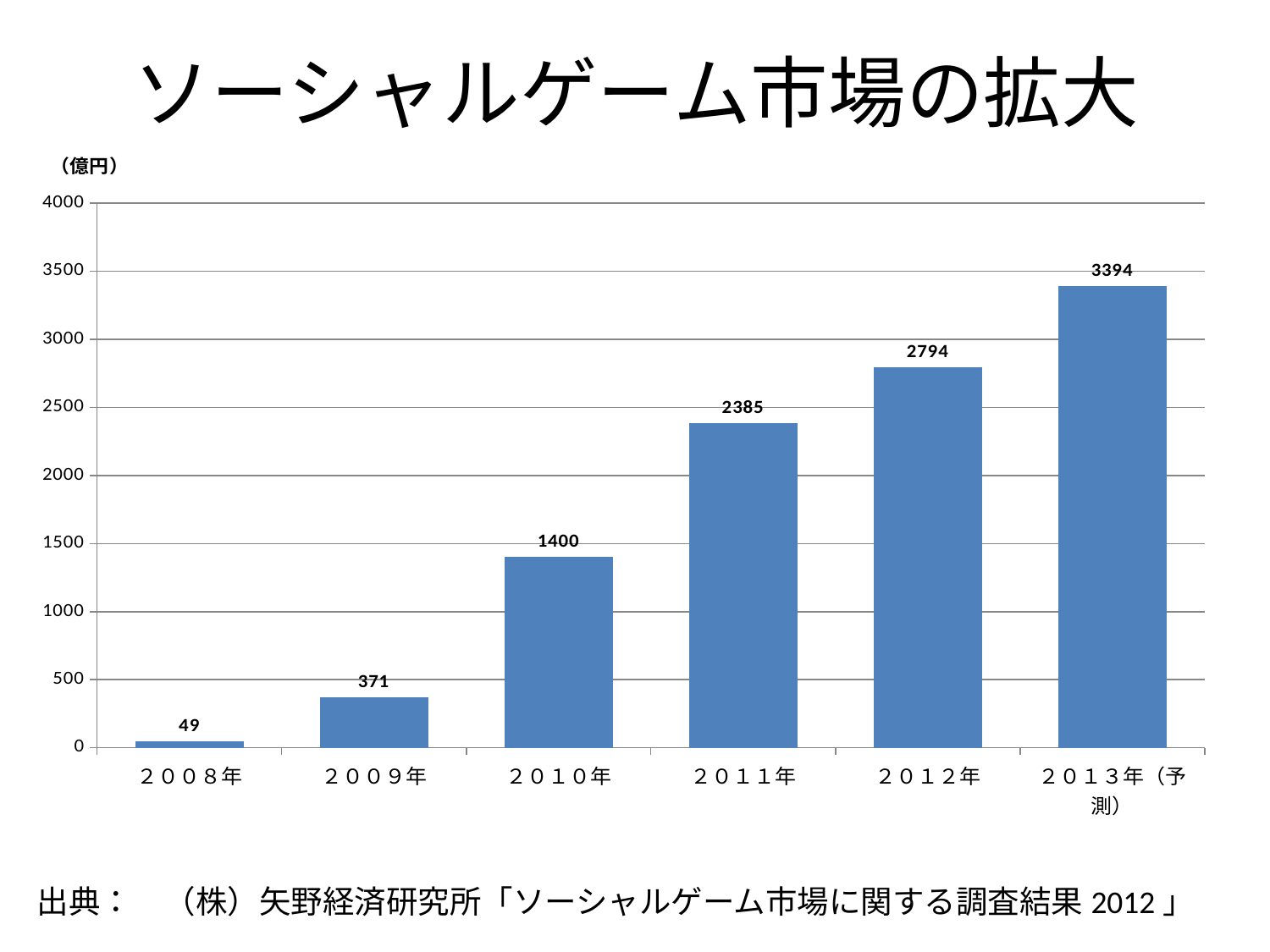

# ソーシャルゲーム市場の拡大

### Chart

| Category |  |
|---|---|
| ２００８年 | 49.0 |
| ２００９年 | 371.0 |
| ２０１０年 | 1400.0 |
| ２０１１年 | 2385.0 |
| ２０１２年 | 2794.0 |
| ２０１３年（予測） | 3394.0 |
出典：　（株）矢野経済研究所「ソーシャルゲーム市場に関する調査結果2012」